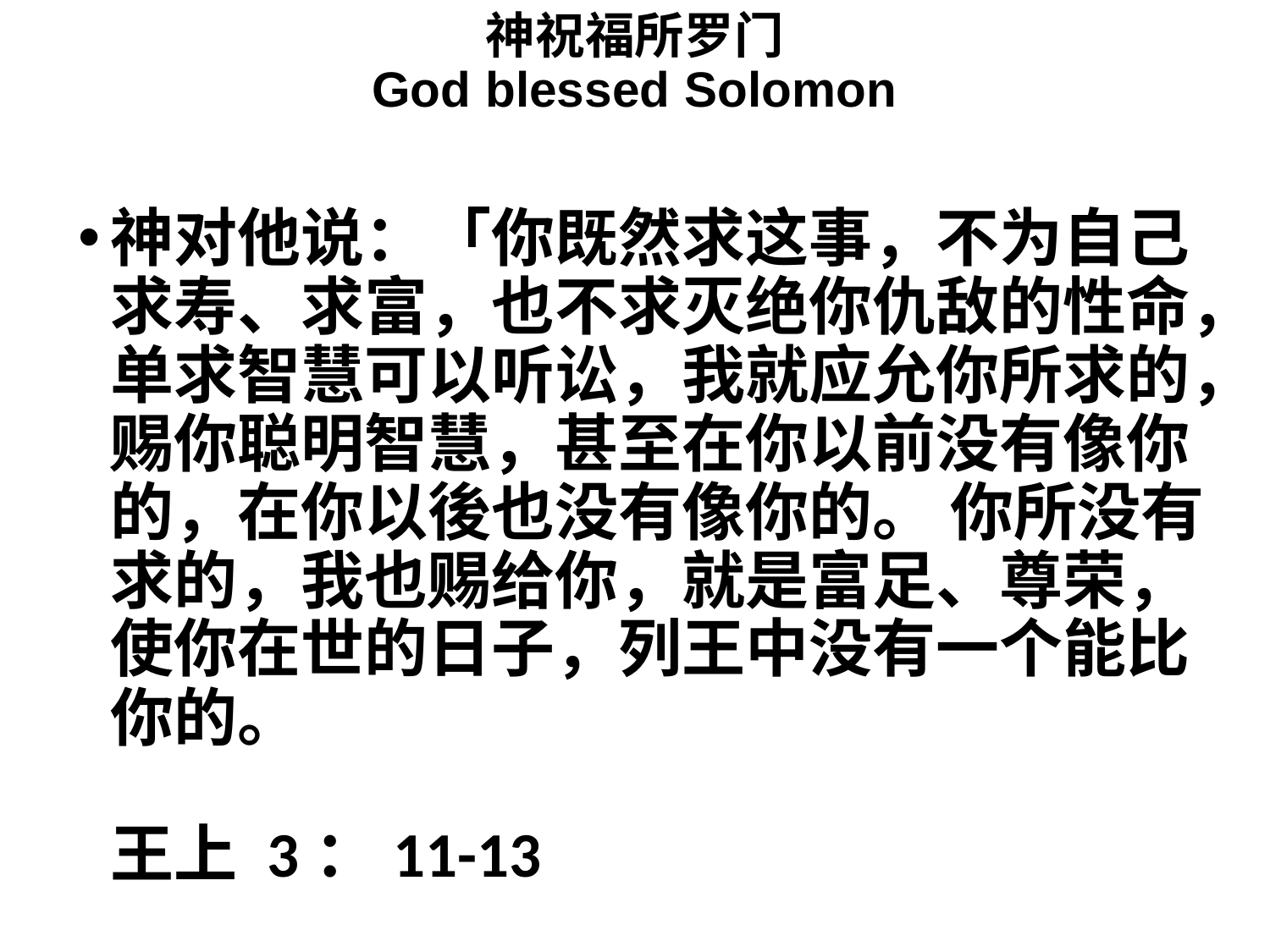

# 神祝福所罗门 God blessed Solomon
神对他说：「你既然求这事，不为自己求寿、求富，也不求灭绝你仇敌的性命，单求智慧可以听讼，我就应允你所求的，赐你聪明智慧，甚至在你以前没有像你的，在你以後也没有像你的。 你所没有求的，我也赐给你，就是富足、尊荣，使你在世的日子，列王中没有一个能比你的。
王上 3：11-13